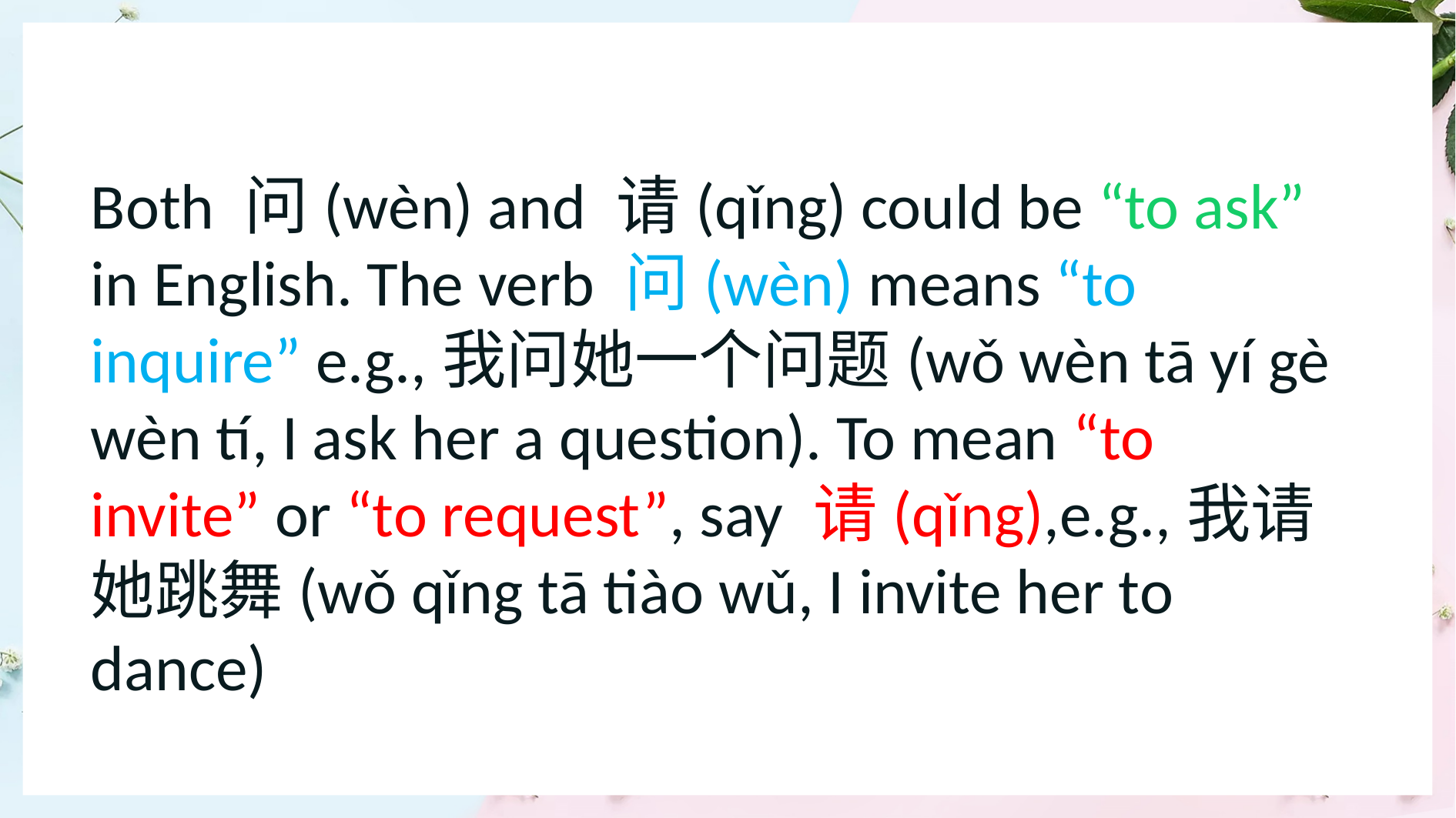

Both 问(wèn) and 请(qǐng) could be “to ask” in English. The verb 问(wèn) means “to inquire” e.g.,我问她一个问题(wǒ wèn tā yí gè wèn tí, I ask her a question). To mean “to invite” or “to request”, say 请(qǐng),e.g.,我请她跳舞(wǒ qǐng tā tiào wǔ, I invite her to dance)
1